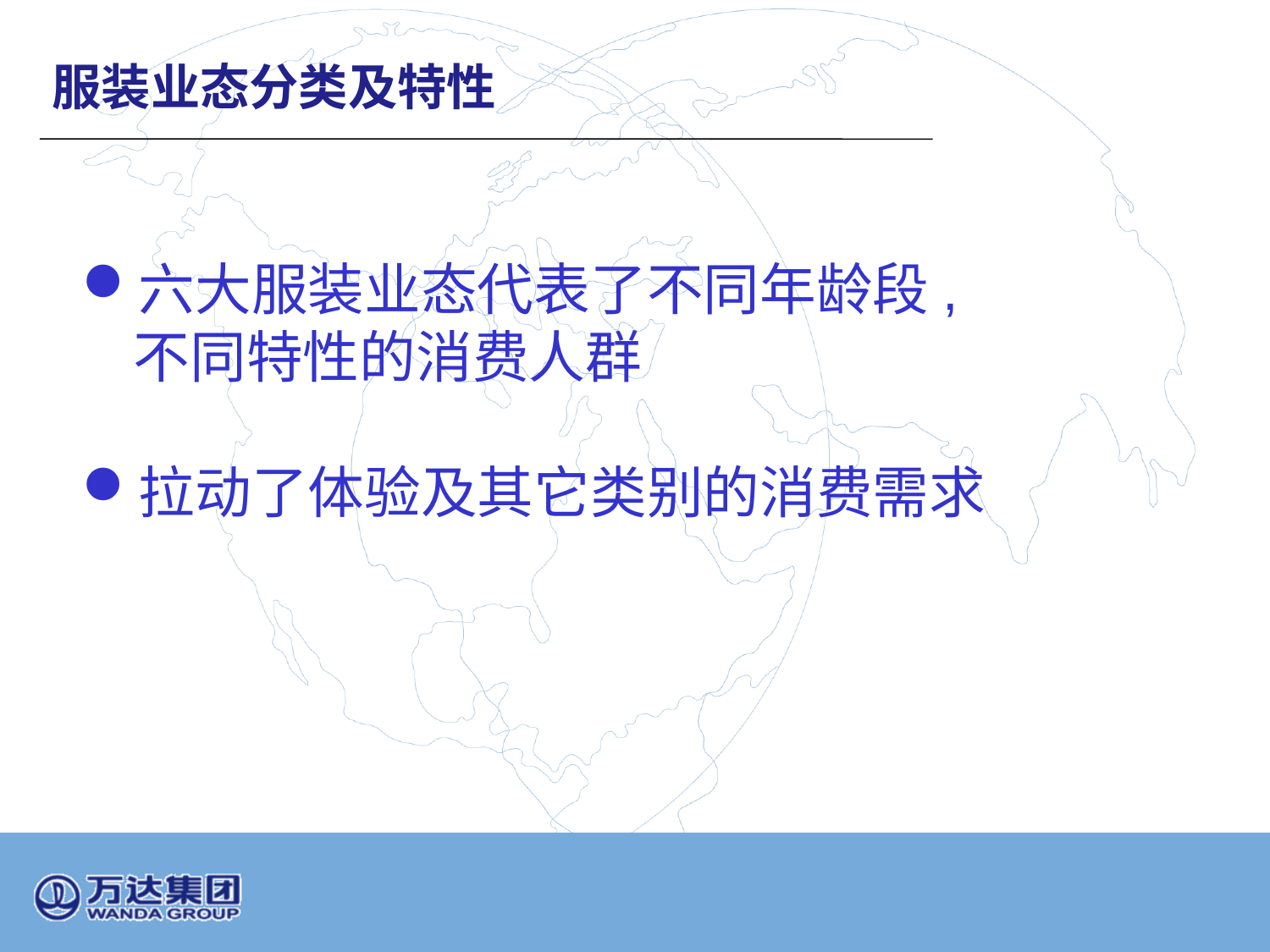

服装业态分类及特性
六大服装业态代表了不同年龄段,
   不同特性的消费人群

拉动了体验及其它类别的消费需求